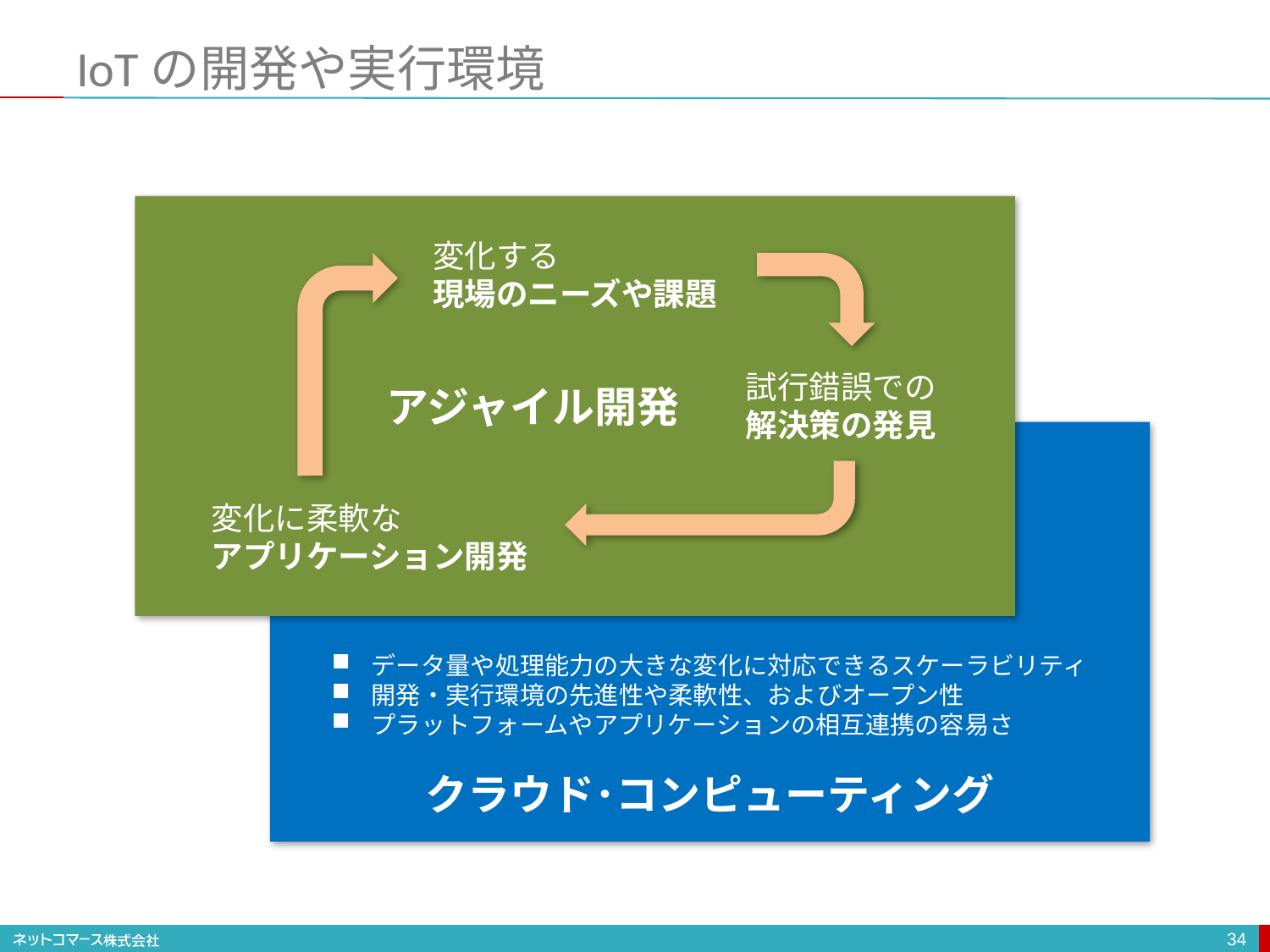

# IoTの開発や実行環境

変化する
現場のニーズや課題

試行錯誤での
解決策の発見
アジャイル開発

変化に柔軟な
アプリケーション開発
データ量や処理能力の大きな変化に対応できるスケーラビリティ
開発・実行環境の先進性や柔軟性、およびオープン性
プラットフォームやアプリケーションの相互連携の容易さ
クラウド･コンピューティング
34